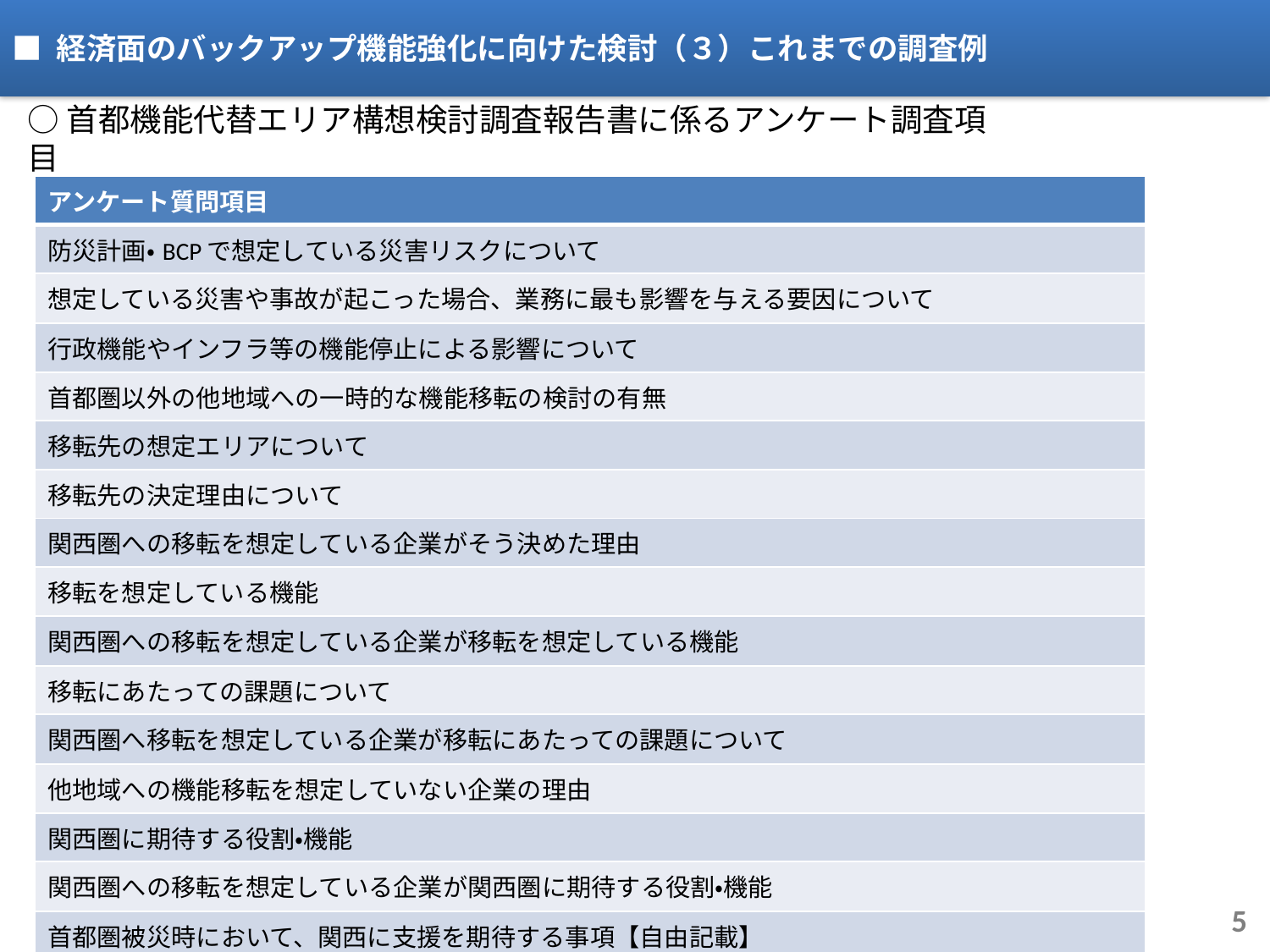

■ 経済面のバックアップ機能強化に向けた検討（３）これまでの調査例
○首都機能代替エリア構想検討調査報告書に係るアンケート調査項目
| アンケート質問項目 |
| --- |
| 防災計画・BCPで想定している災害リスクについて |
| 想定している災害や事故が起こった場合、業務に最も影響を与える要因について |
| 行政機能やインフラ等の機能停止による影響について |
| 首都圏以外の他地域への一時的な機能移転の検討の有無 |
| 移転先の想定エリアについて |
| 移転先の決定理由について |
| 関西圏への移転を想定している企業がそう決めた理由 |
| 移転を想定している機能 |
| 関西圏への移転を想定している企業が移転を想定している機能 |
| 移転にあたっての課題について |
| 関西圏へ移転を想定している企業が移転にあたっての課題について |
| 他地域への機能移転を想定していない企業の理由 |
| 関西圏に期待する役割・機能 |
| 関西圏への移転を想定している企業が関西圏に期待する役割・機能 |
| 首都圏被災時において、関西に支援を期待する事項【自由記載】 |
5